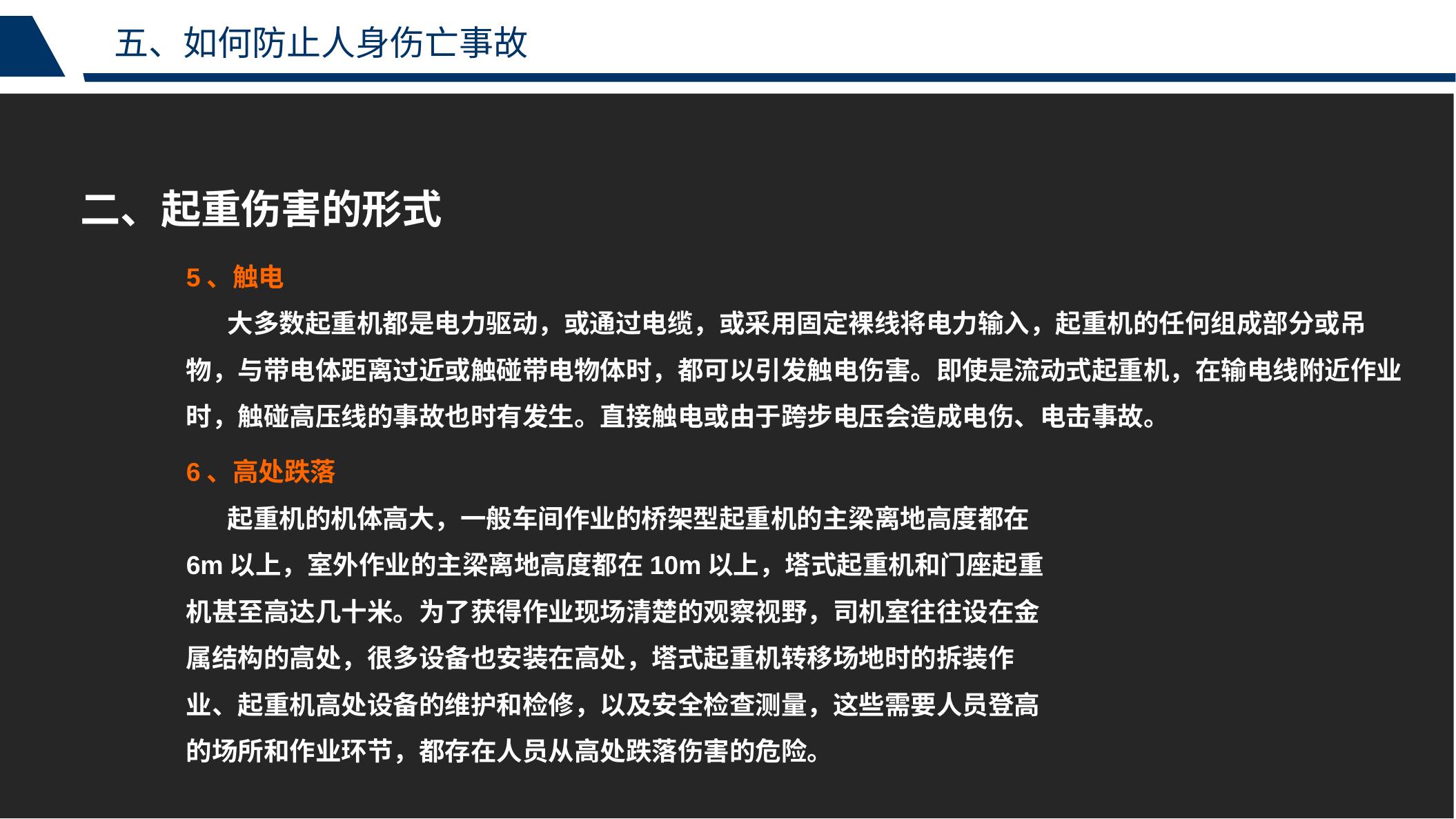

五、如何防止人身伤亡事故

二、起重伤害的形式
5、触电
      大多数起重机都是电力驱动，或通过电缆，或采用固定裸线将电力输入，起重机的任何组成部分或吊物，与带电体距离过近或触碰带电物体时，都可以引发触电伤害。即使是流动式起重机，在输电线附近作业时，触碰高压线的事故也时有发生。直接触电或由于跨步电压会造成电伤、电击事故。
6、高处跌落
      起重机的机体高大，一般车间作业的桥架型起重机的主梁离地高度都在6m以上，室外作业的主梁离地高度都在10m以上，塔式起重机和门座起重机甚至高达几十米。为了获得作业现场清楚的观察视野，司机室往往设在金属结构的高处，很多设备也安装在高处，塔式起重机转移场地时的拆装作业、起重机高处设备的维护和检修，以及安全检查测量，这些需要人员登高的场所和作业环节，都存在人员从高处跌落伤害的危险。